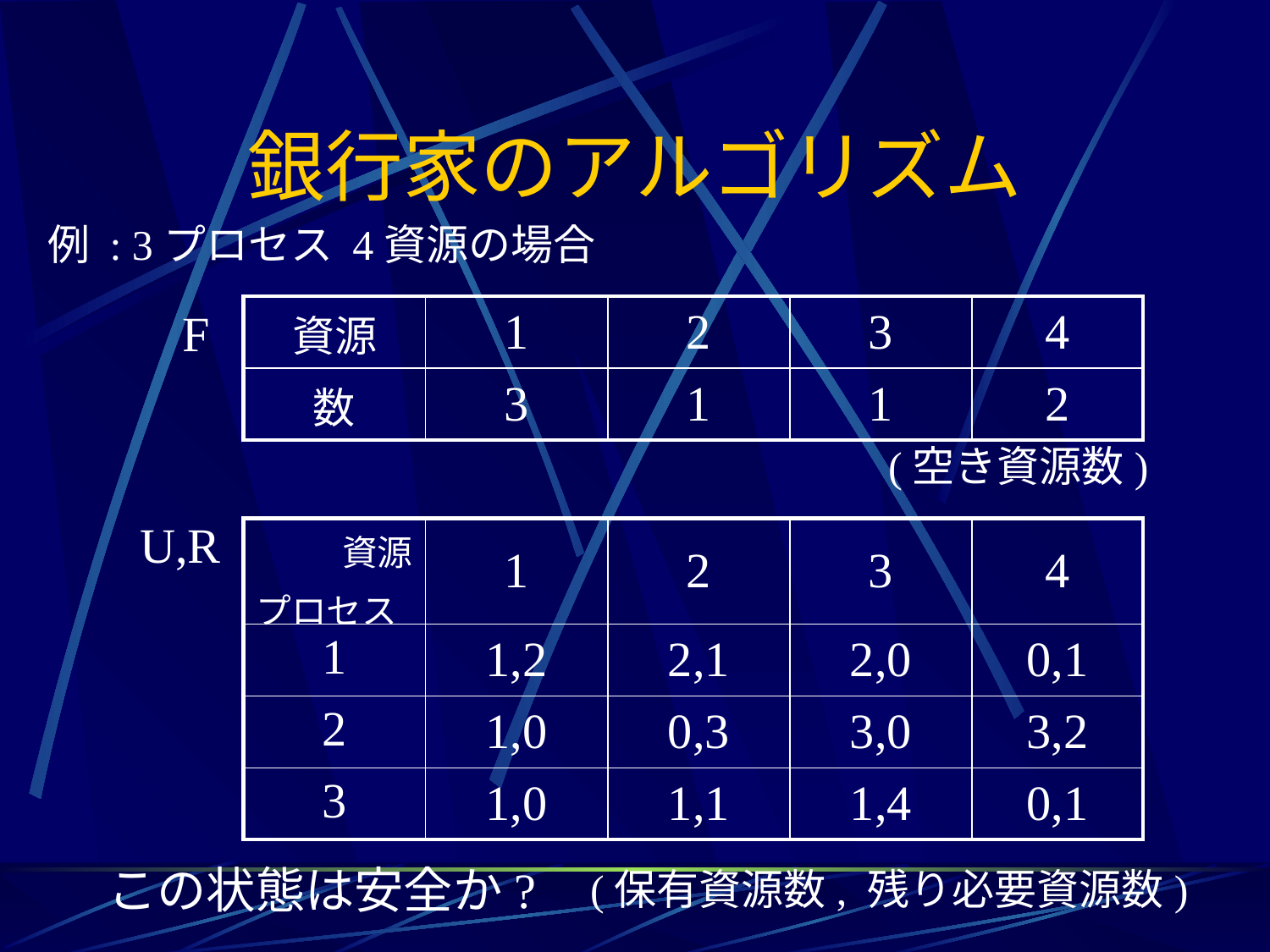

# 銀行家のアルゴリズム
例 : 3プロセス 4資源の場合
F
| 資源 | 1 | 2 | 3 | 4 |
| --- | --- | --- | --- | --- |
| 数 | 3 | 1 | 1 | 2 |
(空き資源数)
U,R
| 資源 プロセス | 1 | 2 | 3 | 4 |
| --- | --- | --- | --- | --- |
| 1 | 1,2 | 2,1 | 2,0 | 0,1 |
| 2 | 1,0 | 0,3 | 3,0 | 3,2 |
| 3 | 1,0 | 1,1 | 1,4 | 0,1 |
この状態は安全か?
(保有資源数, 残り必要資源数)